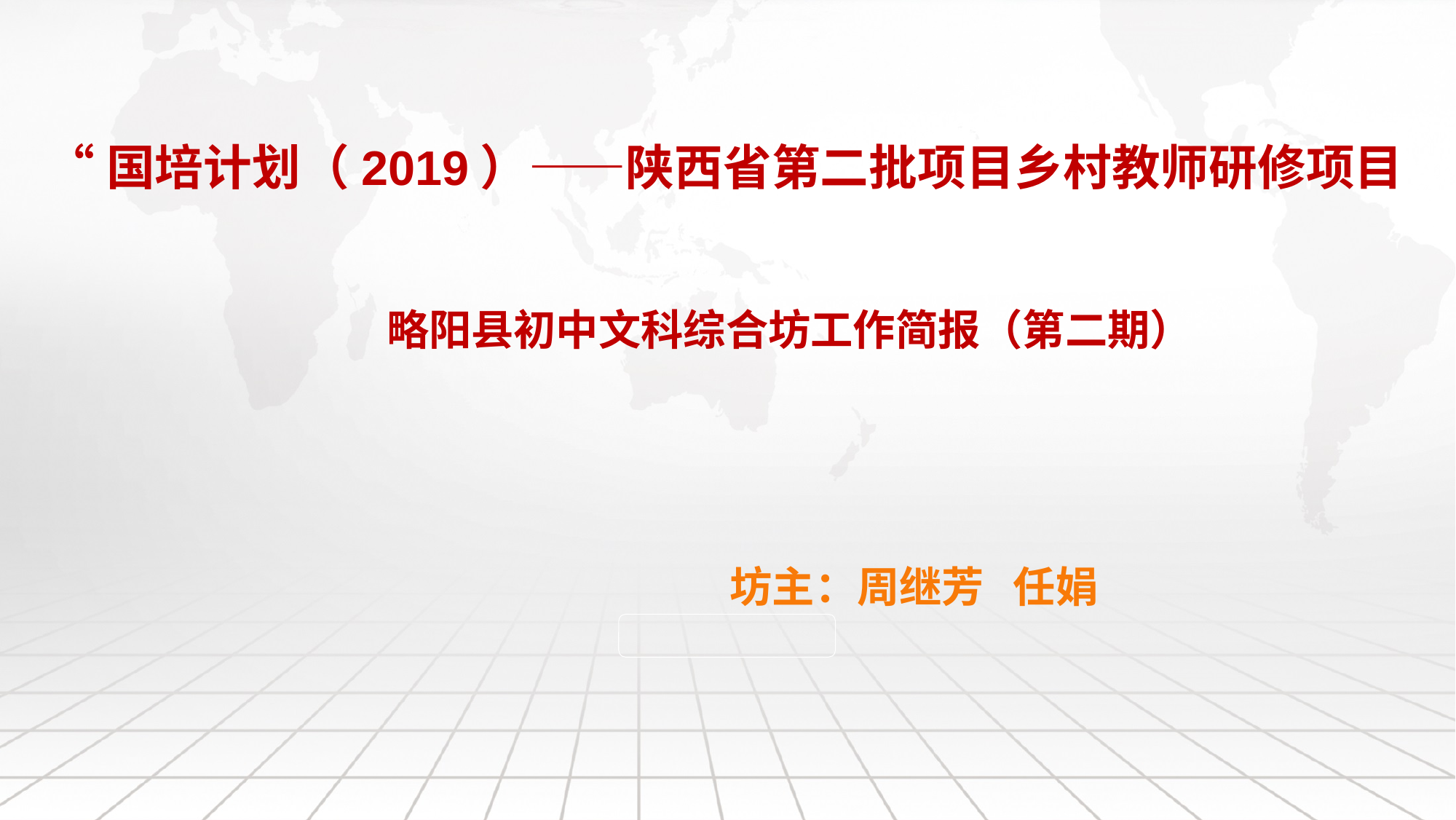

“国培计划（2019）——陕西省第二批项目乡村教师研修项目
略阳县初中文科综合坊工作简报（第二期）
坊主：周继芳   任娟